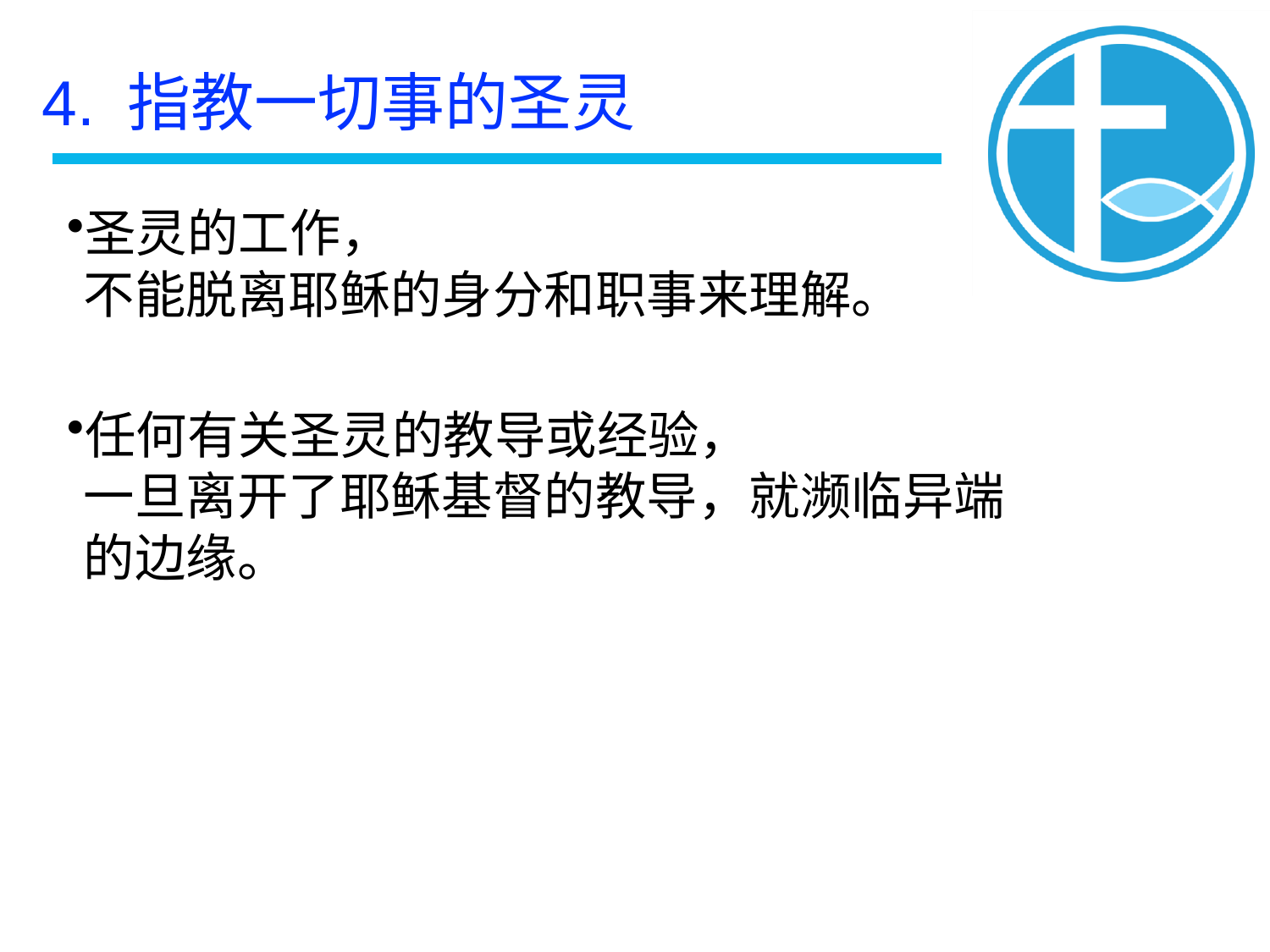

4. 指教一切事的圣灵
圣灵的工作，
不能脱离耶稣的身分和职事来理解。

任何有关圣灵的教导或经验，
一旦离开了耶稣基督的教导，就濒临异端的边缘。